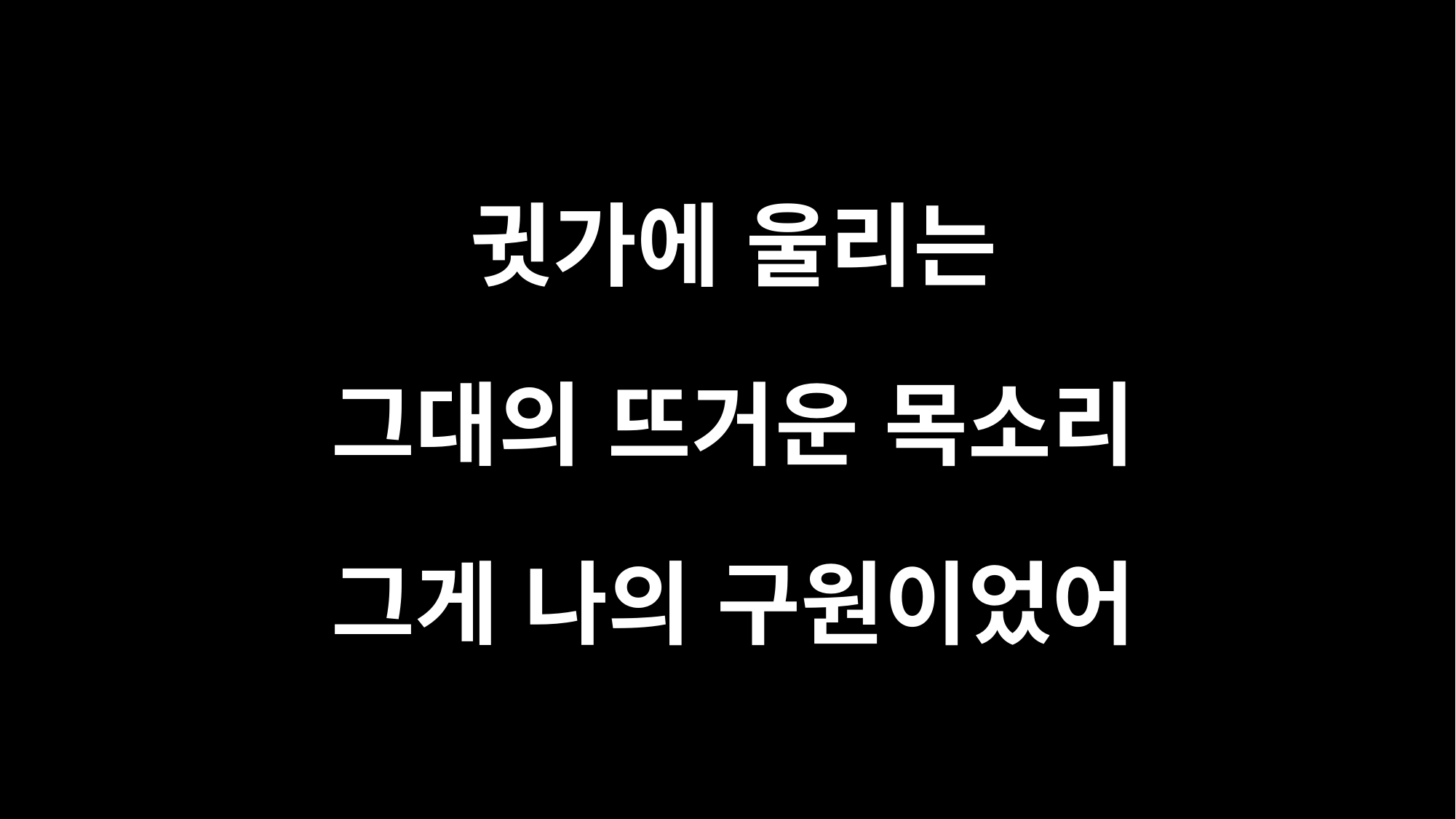

귓가에 울리는
그대의 뜨거운 목소리
그게 나의 구원이었어